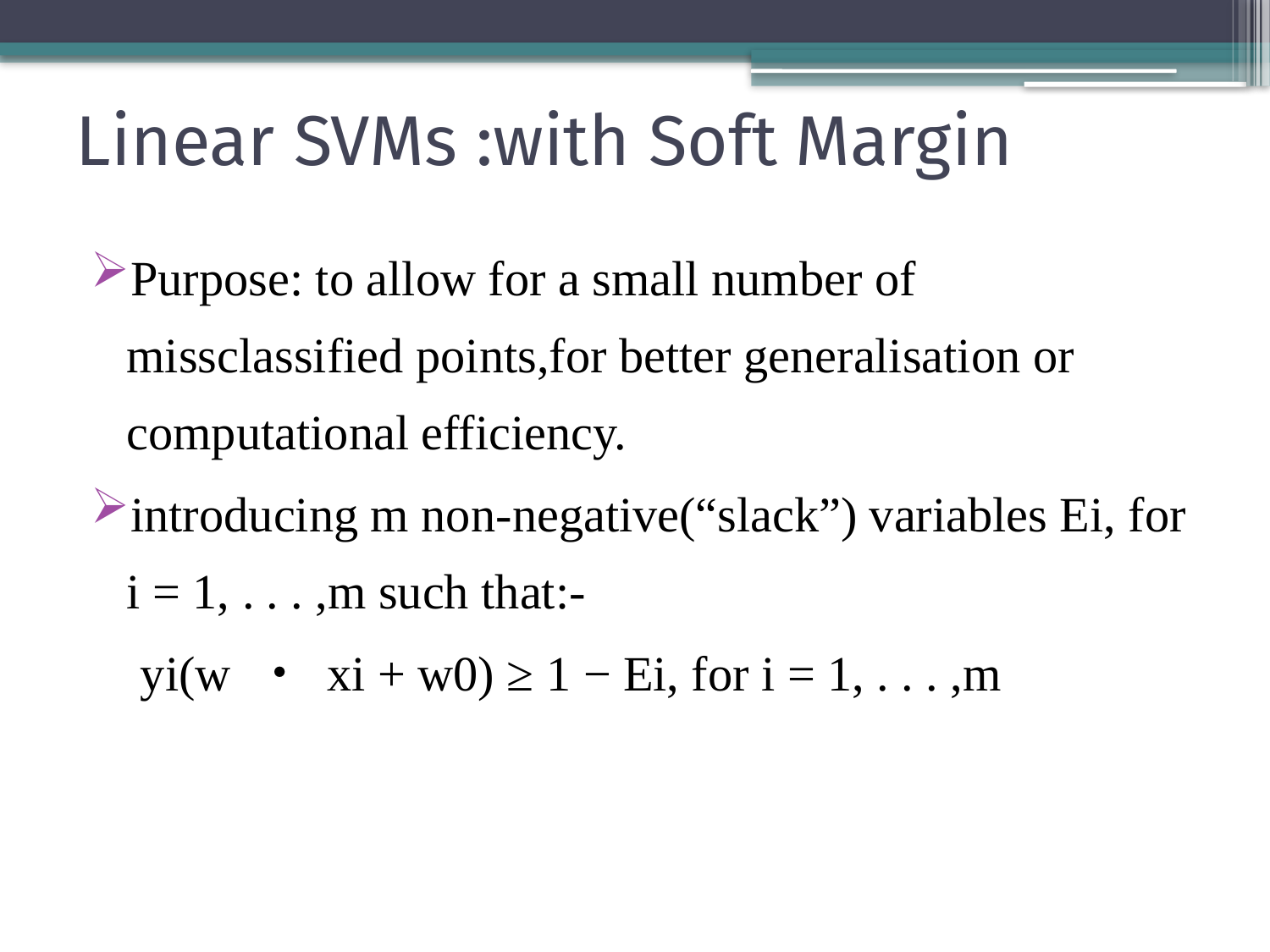

# Linear SVMs :with Soft Margin
Purpose: to allow for a small number of missclassified points,for better generalisation or computational efficiency.
introducing m non-negative(“slack”) variables Ei, for i = 1, . . . ,m such that:-
    yi(w ・ xi + w0) ≥ 1 − Ei, for i = 1, . . . ,m